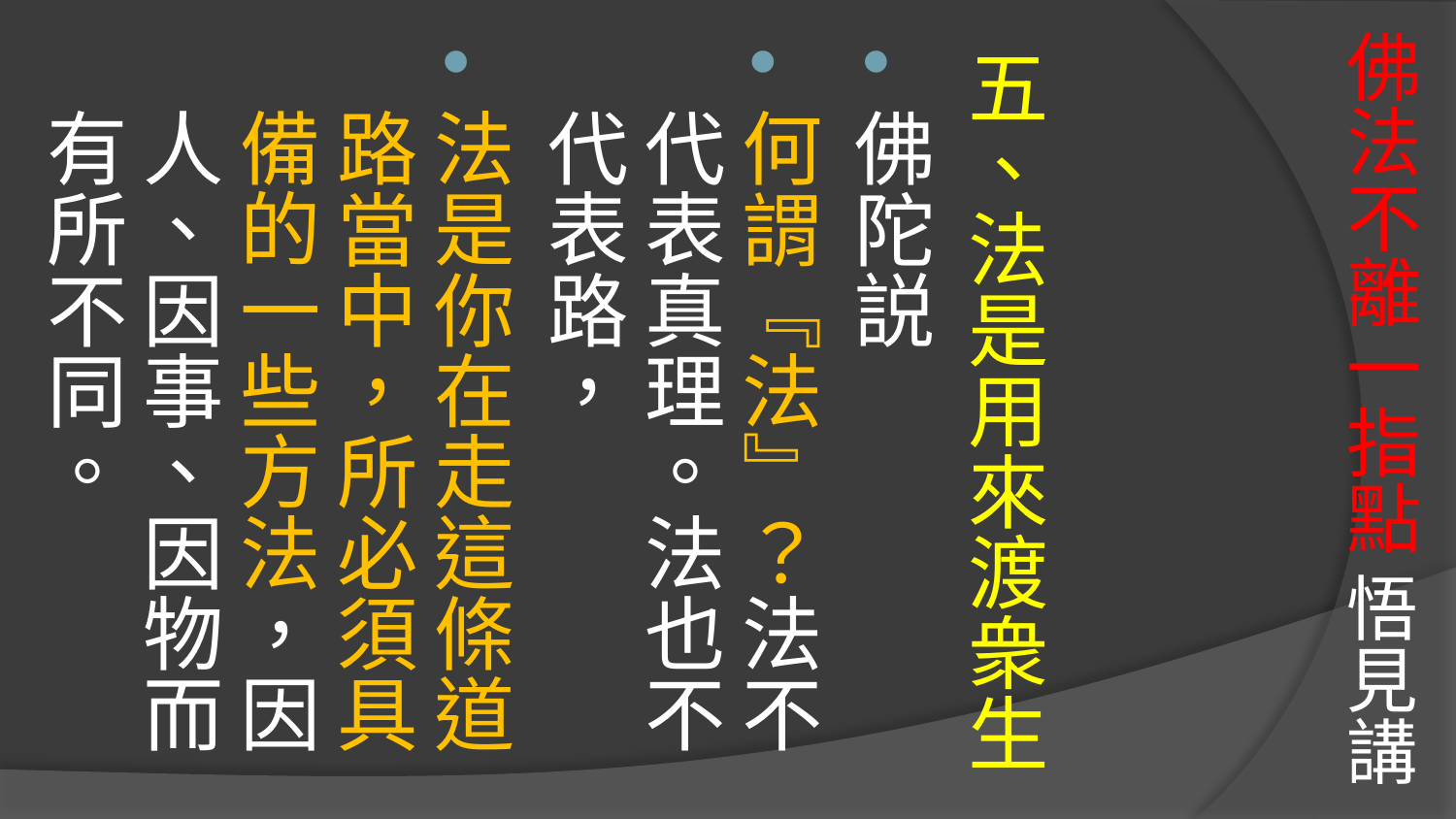

# 佛法不離一指點 悟見講
五、法是用來渡衆生
佛陀説
何謂『法』？法不代表真理。法也不代表路，
法是你在走這條道路當中，所必須具備的一些方法，因人、因事、因物而有所不同。